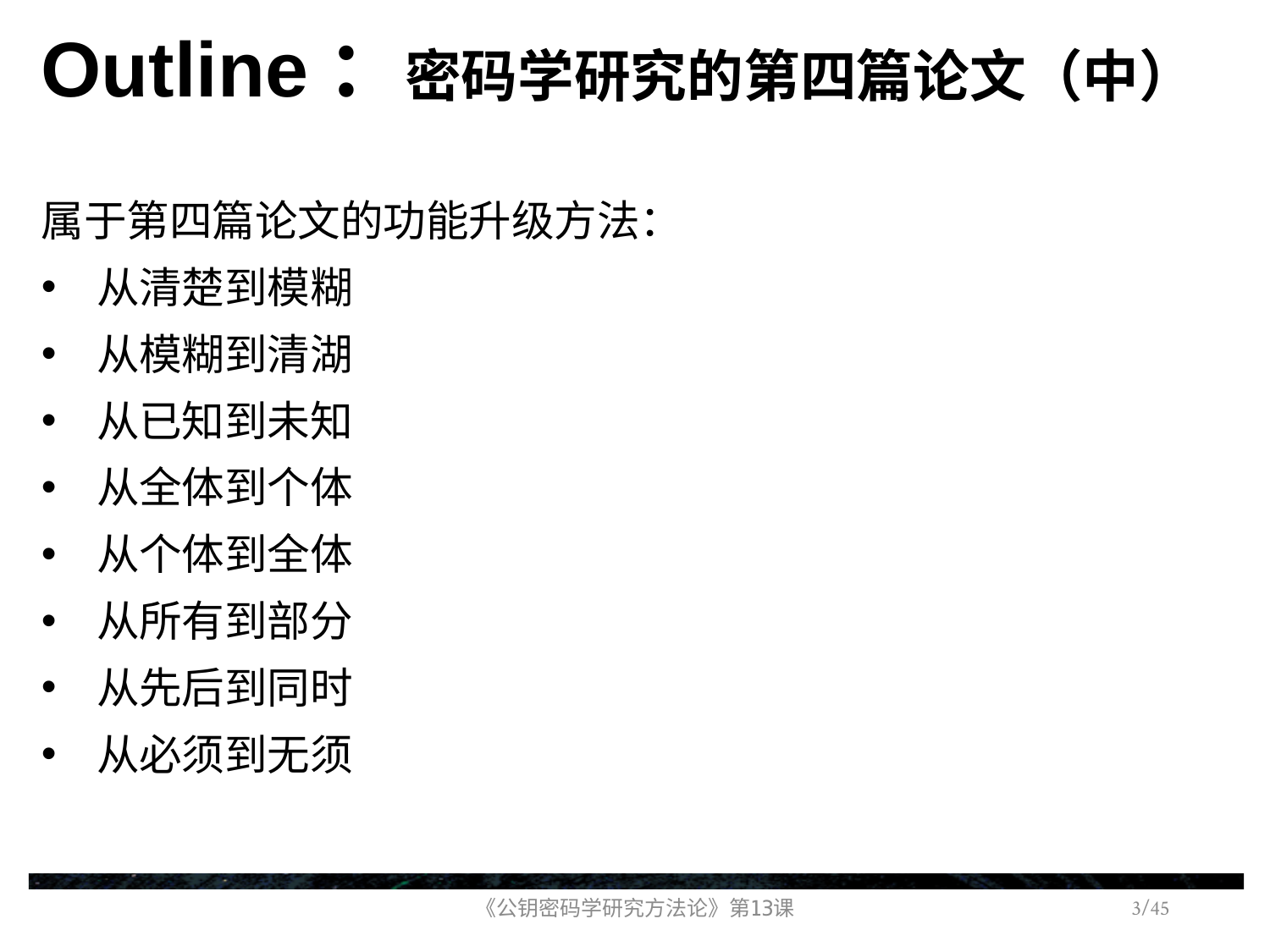

# Outline：密码学研究的第四篇论文（中）
属于第四篇论文的功能升级方法：
从清楚到模糊
从模糊到清湖
从已知到未知
从全体到个体
从个体到全体
从所有到部分
从先后到同时
从必须到无须
《公钥密码学研究方法论》第13课
3/45